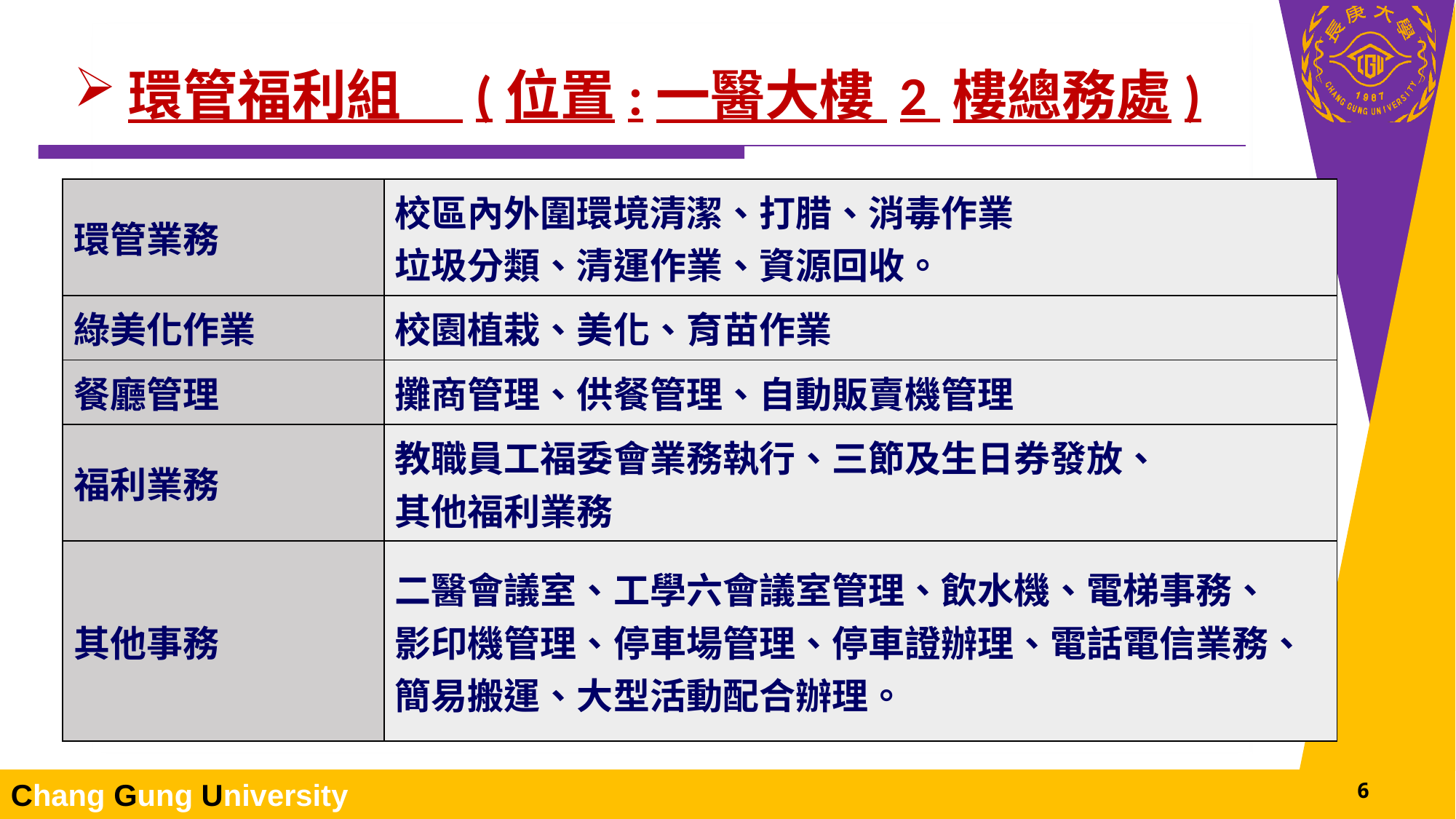

環管福利組     (位置:一醫大樓 2 樓總務處)
| 環管業務 | 校區內外圍環境清潔、打腊、消毒作業 垃圾分類、清運作業、資源回收。 |
| --- | --- |
| 綠美化作業 | 校園植栽、美化、育苗作業 |
| 餐廳管理 | 攤商管理、供餐管理、自動販賣機管理 |
| 福利業務 | 教職員工福委會業務執行、三節及生日券發放、 其他福利業務 |
| 其他事務 | 二醫會議室、工學六會議室管理、飲水機、電梯事務、 影印機管理、停車場管理、停車證辦理、電話電信業務、 簡易搬運、大型活動配合辦理。 |

6